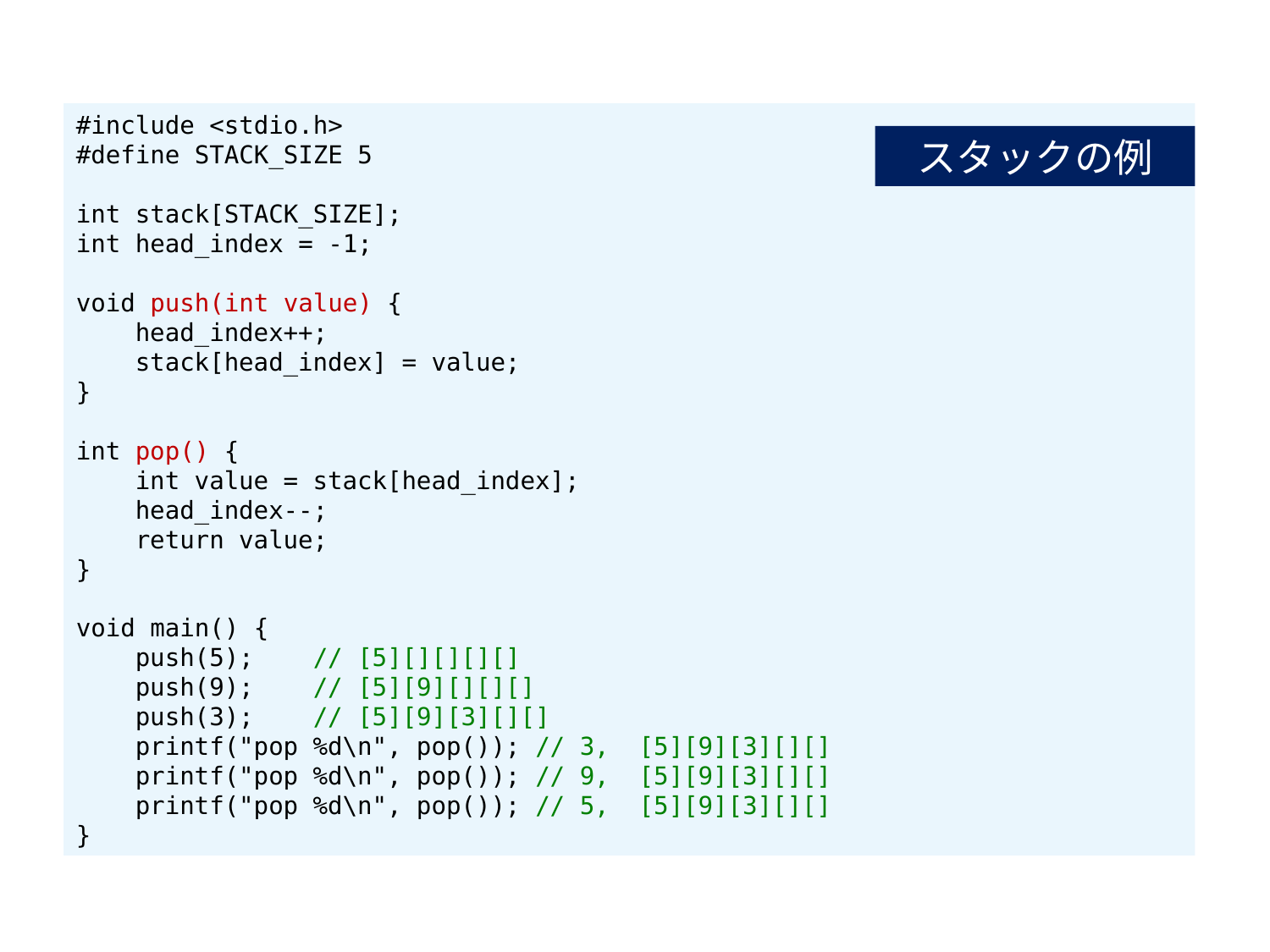

#include <stdio.h>
#define STACK_SIZE 5

int stack[STACK_SIZE];
int head_index = -1;

void push(int value) {
    head_index++;
    stack[head_index] = value;
}

int pop() {
    int value = stack[head_index];
    head_index--;
    return value;
}

void main() {
    push(5);    // [5][][][][]
    push(9);    // [5][9][][][]
    push(3);    // [5][9][3][][]
    printf("pop %d\n", pop()); // 3,  [5][9][3][][]
    printf("pop %d\n", pop()); // 9,  [5][9][3][][]
    printf("pop %d\n", pop()); // 5,  [5][9][3][][]
}
スタックの例